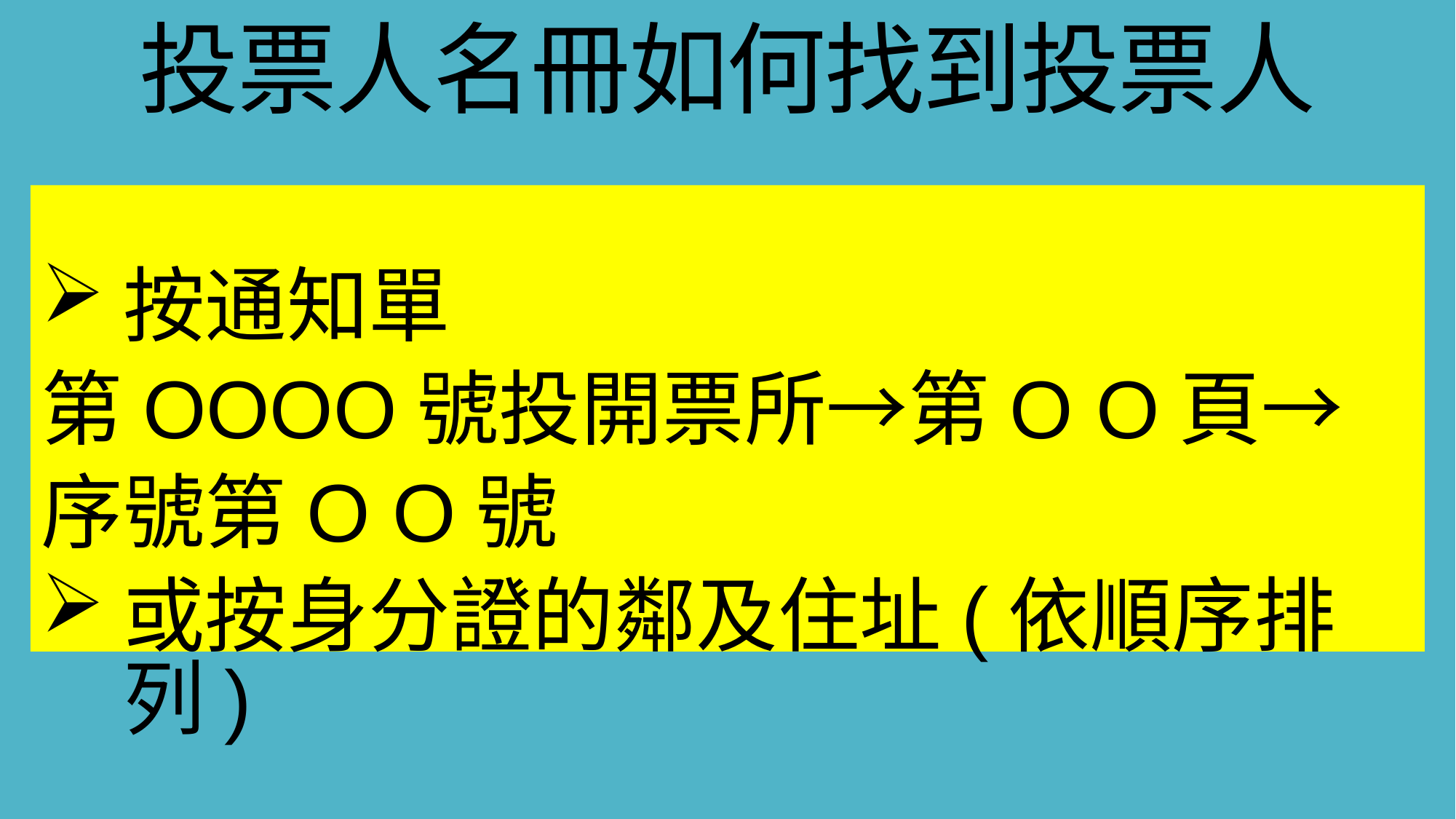

投票人名冊如何找到投票人

按通知單
第OOOO號投開票所→第O O頁→
序號第O O號
或按身分證的鄰及住址(依順序排列)